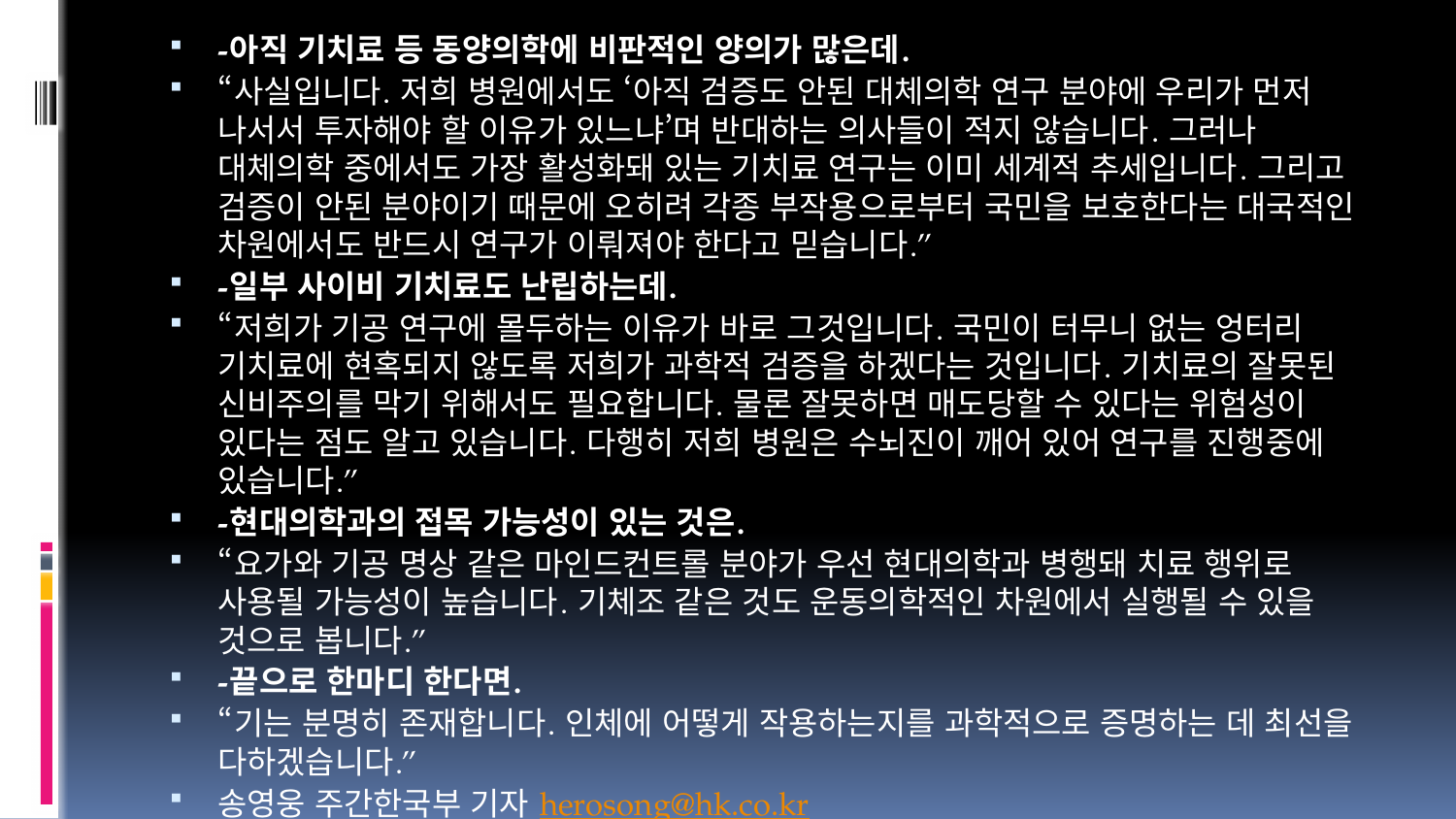

-아직 기치료 등 동양의학에 비판적인 양의가 많은데.
“사실입니다. 저희 병원에서도 ‘아직 검증도 안된 대체의학 연구 분야에 우리가 먼저 나서서 투자해야 할 이유가 있느냐’며 반대하는 의사들이 적지 않습니다. 그러나 대체의학 중에서도 가장 활성화돼 있는 기치료 연구는 이미 세계적 추세입니다. 그리고 검증이 안된 분야이기 때문에 오히려 각종 부작용으로부터 국민을 보호한다는 대국적인 차원에서도 반드시 연구가 이뤄져야 한다고 믿습니다.”
-일부 사이비 기치료도 난립하는데.
“저희가 기공 연구에 몰두하는 이유가 바로 그것입니다. 국민이 터무니 없는 엉터리 기치료에 현혹되지 않도록 저희가 과학적 검증을 하겠다는 것입니다. 기치료의 잘못된 신비주의를 막기 위해서도 필요합니다. 물론 잘못하면 매도당할 수 있다는 위험성이 있다는 점도 알고 있습니다. 다행히 저희 병원은 수뇌진이 깨어 있어 연구를 진행중에 있습니다.”
-현대의학과의 접목 가능성이 있는 것은.
“요가와 기공 명상 같은 마인드컨트롤 분야가 우선 현대의학과 병행돼 치료 행위로 사용될 가능성이 높습니다. 기체조 같은 것도 운동의학적인 차원에서 실행될 수 있을 것으로 봅니다.”
-끝으로 한마디 한다면.
“기는 분명히 존재합니다. 인체에 어떻게 작용하는지를 과학적으로 증명하는 데 최선을 다하겠습니다.”
송영웅 주간한국부 기자 herosong@hk.co.kr

#